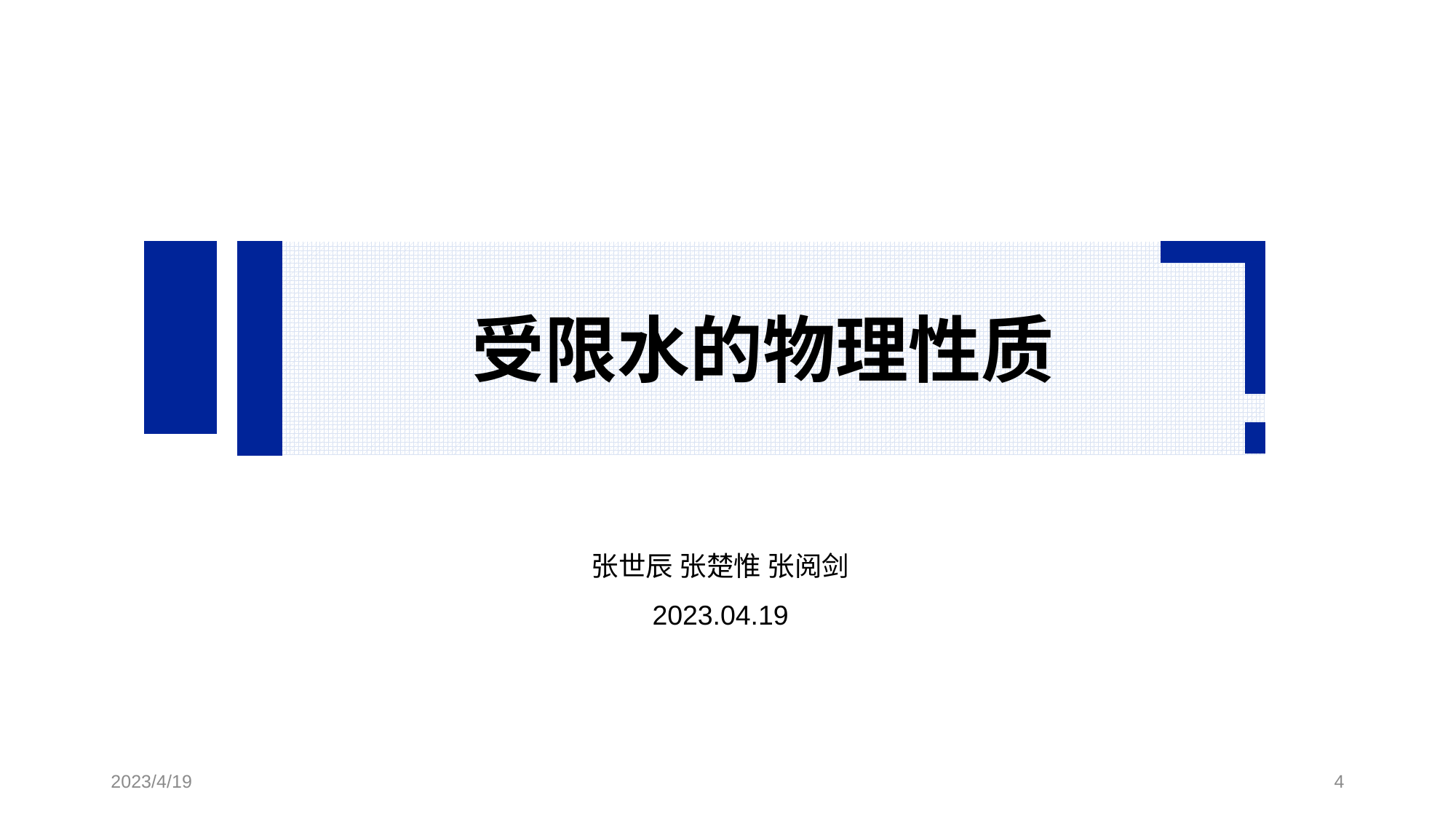

受限水的物理性质

张世辰 张楚惟 张阅剑
2023.04.19
2023/4/19
4